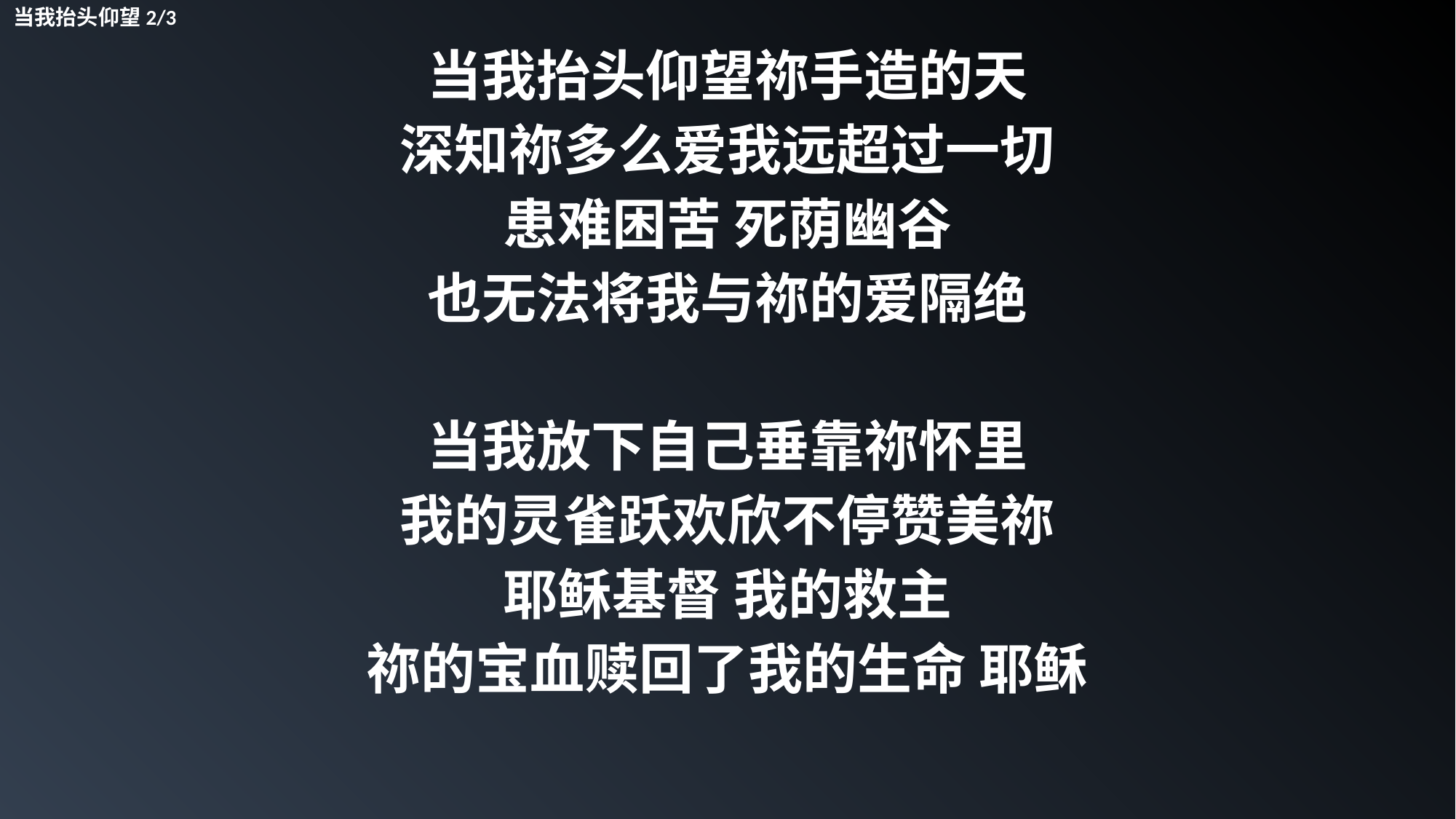

当我抬头仰望2/3
当我抬头仰望祢手造的天
深知祢多么爱我远超过一切
患难困苦 死荫幽谷
也无法将我与祢的爱隔绝

当我放下自己垂靠祢怀里
我的灵雀跃欢欣不停赞美祢
耶稣基督 我的救主
祢的宝血赎回了我的生命 耶稣